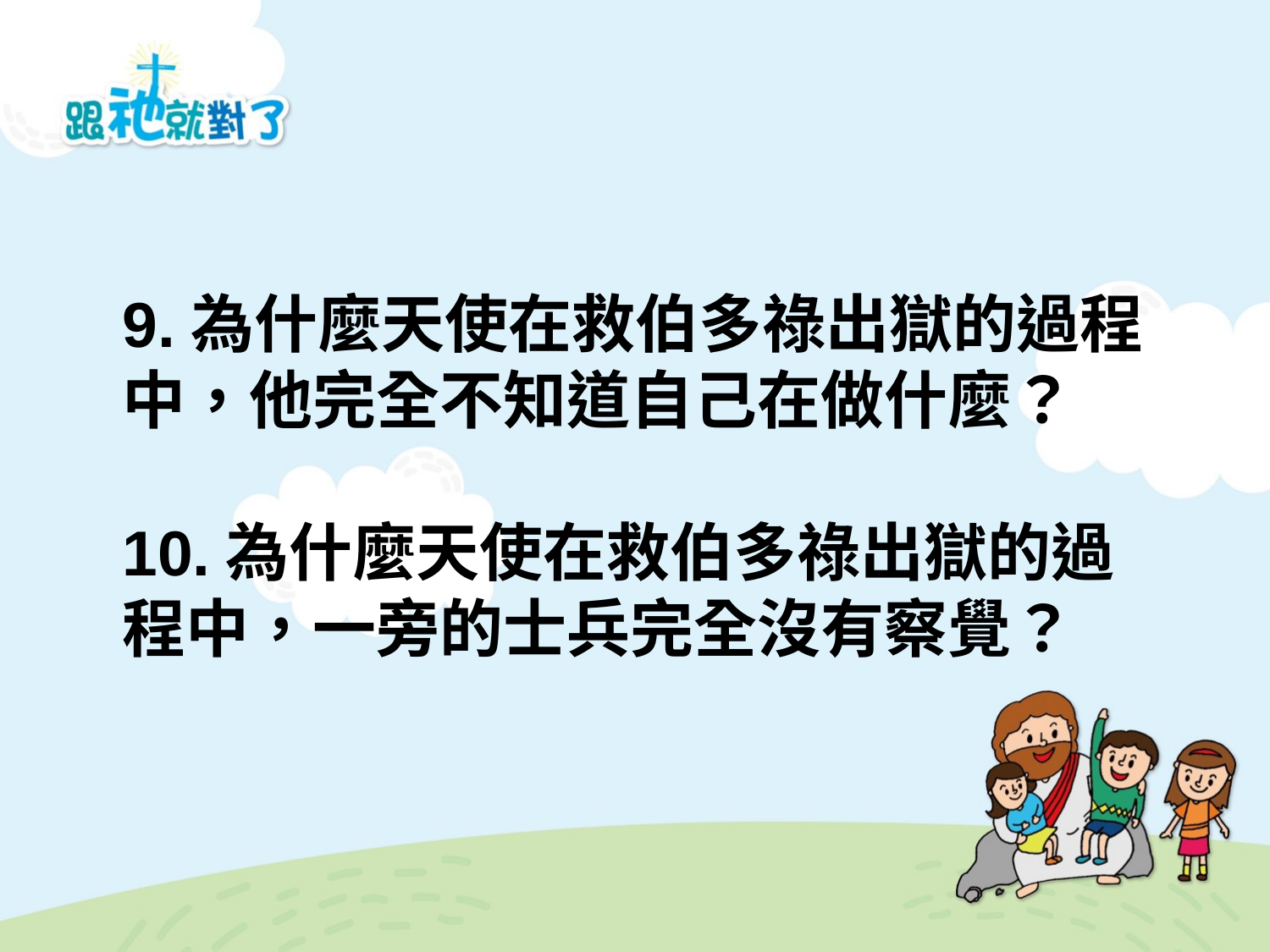

9.為什麼天使在救伯多祿出獄的過程中，他完全不知道自己在做什麼？

10.為什麼天使在救伯多祿出獄的過程中，一旁的士兵完全沒有察覺？